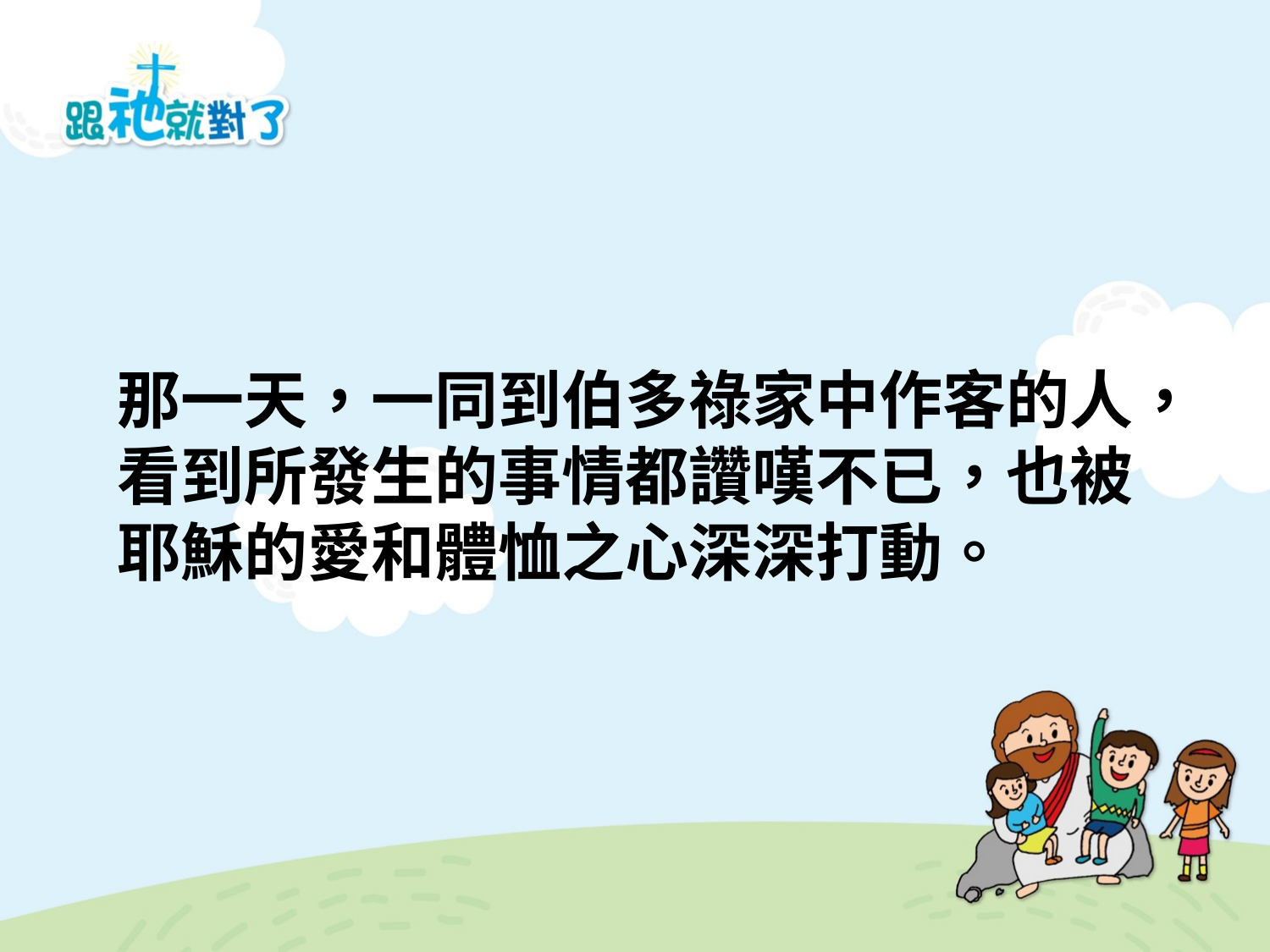

那一天，一同到伯多祿家中作客的人，看到所發生的事情都讚嘆不已，也被耶穌的愛和體恤之心深深打動。